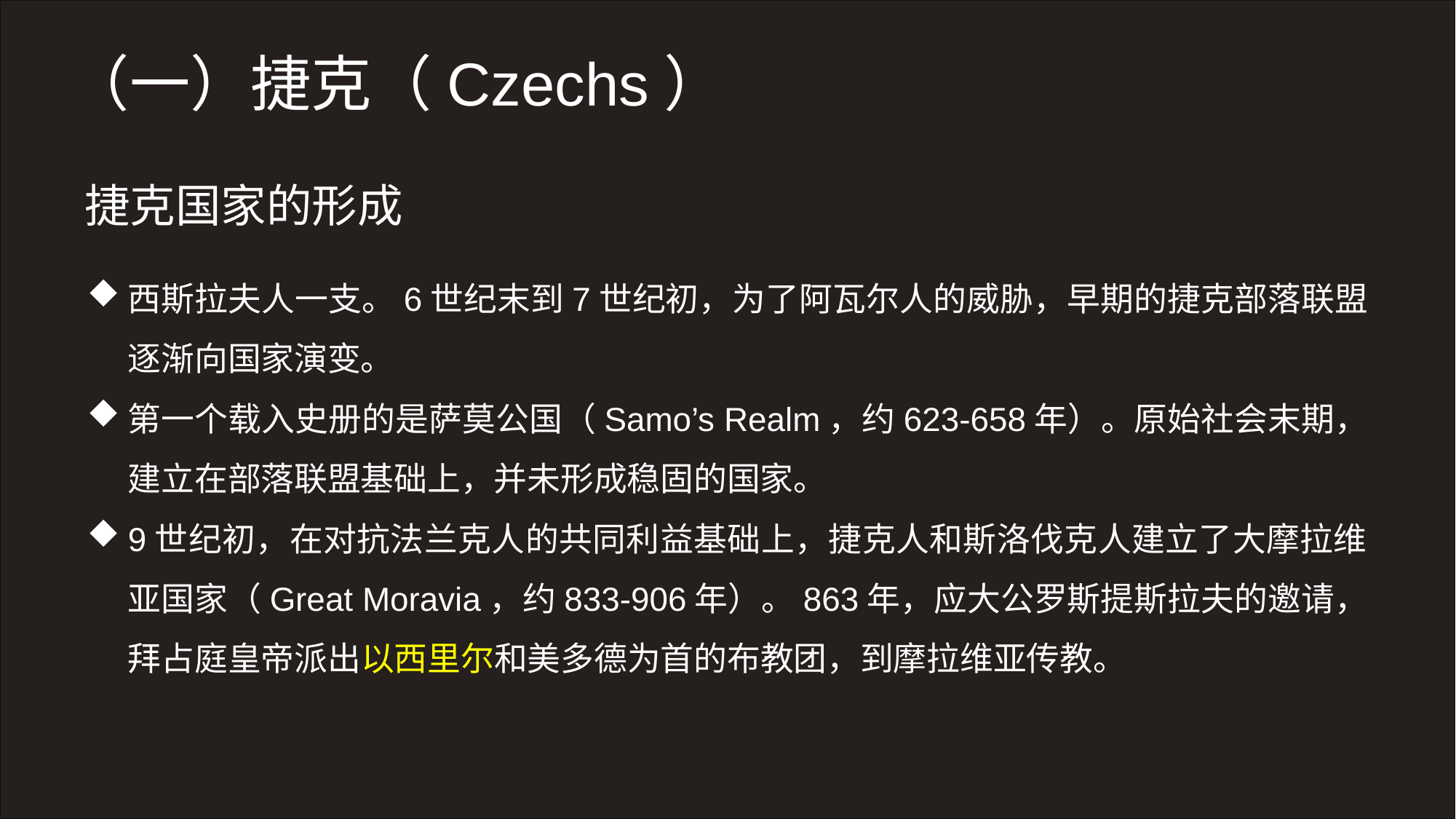

（一）捷克（Czechs）
捷克国家的形成
西斯拉夫人一支。6世纪末到7世纪初，为了阿瓦尔人的威胁，早期的捷克部落联盟逐渐向国家演变。
第一个载入史册的是萨莫公国（Samo’s Realm，约623-658年）。原始社会末期，建立在部落联盟基础上，并未形成稳固的国家。
9世纪初，在对抗法兰克人的共同利益基础上，捷克人和斯洛伐克人建立了大摩拉维亚国家（Great Moravia，约833-906年）。863年，应大公罗斯提斯拉夫的邀请，拜占庭皇帝派出以西里尔和美多德为首的布教团，到摩拉维亚传教。